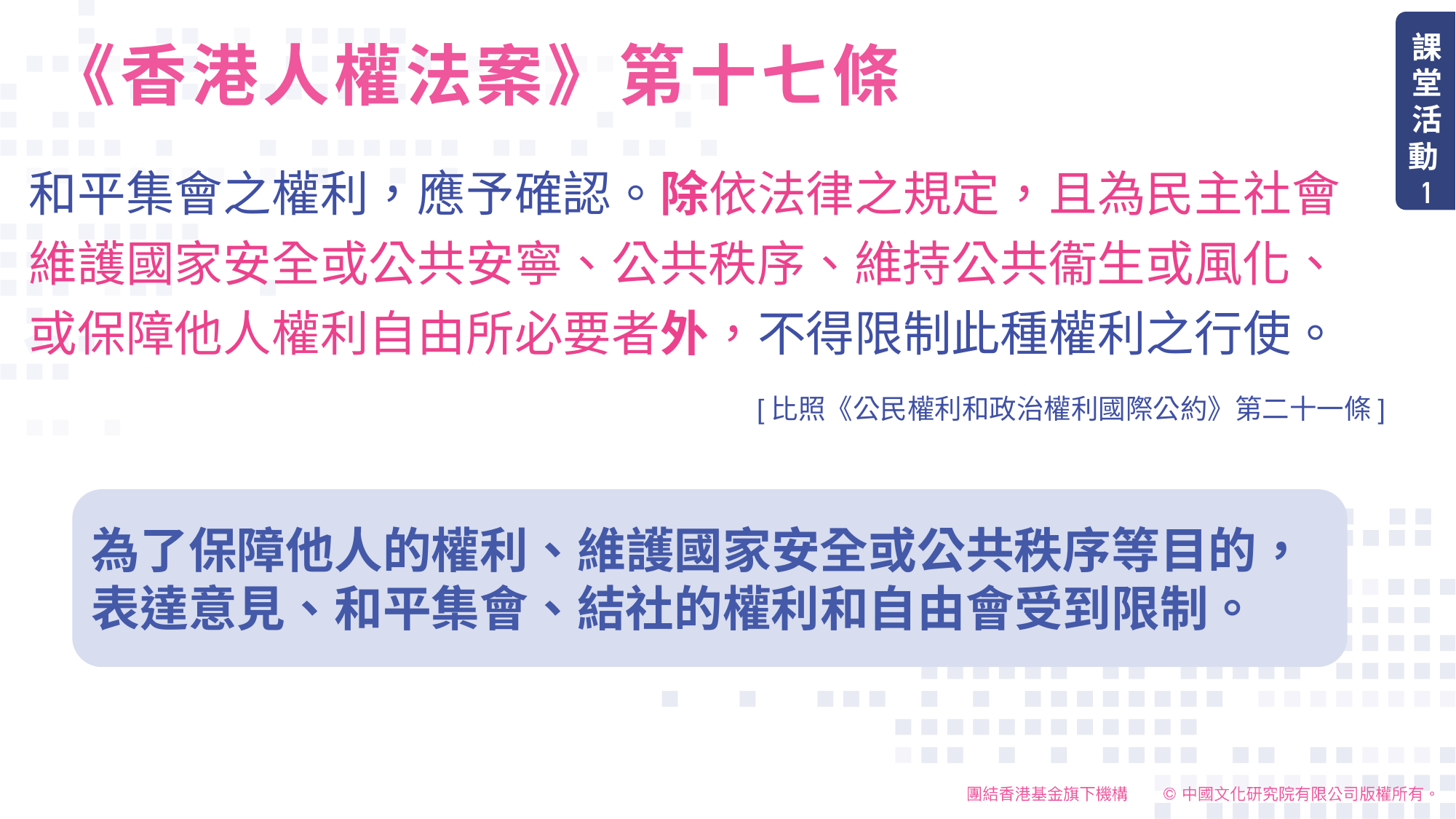

課堂活動1

# 《香港人權法案》第十七條
和平集會之權利，應予確認。除依法律之規定，且為民主社會維護國家安全或公共安寧、公共秩序、維持公共衞生或風化、或保障他人權利自由所必要者外，不得限制此種權利之行使。
[比照《公民權利和政治權利國際公約》第二十一條]
為了保障他人的權利、維護國家安全或公共秩序等目的，表達意見、和平集會、結社的權利和自由會受到限制。